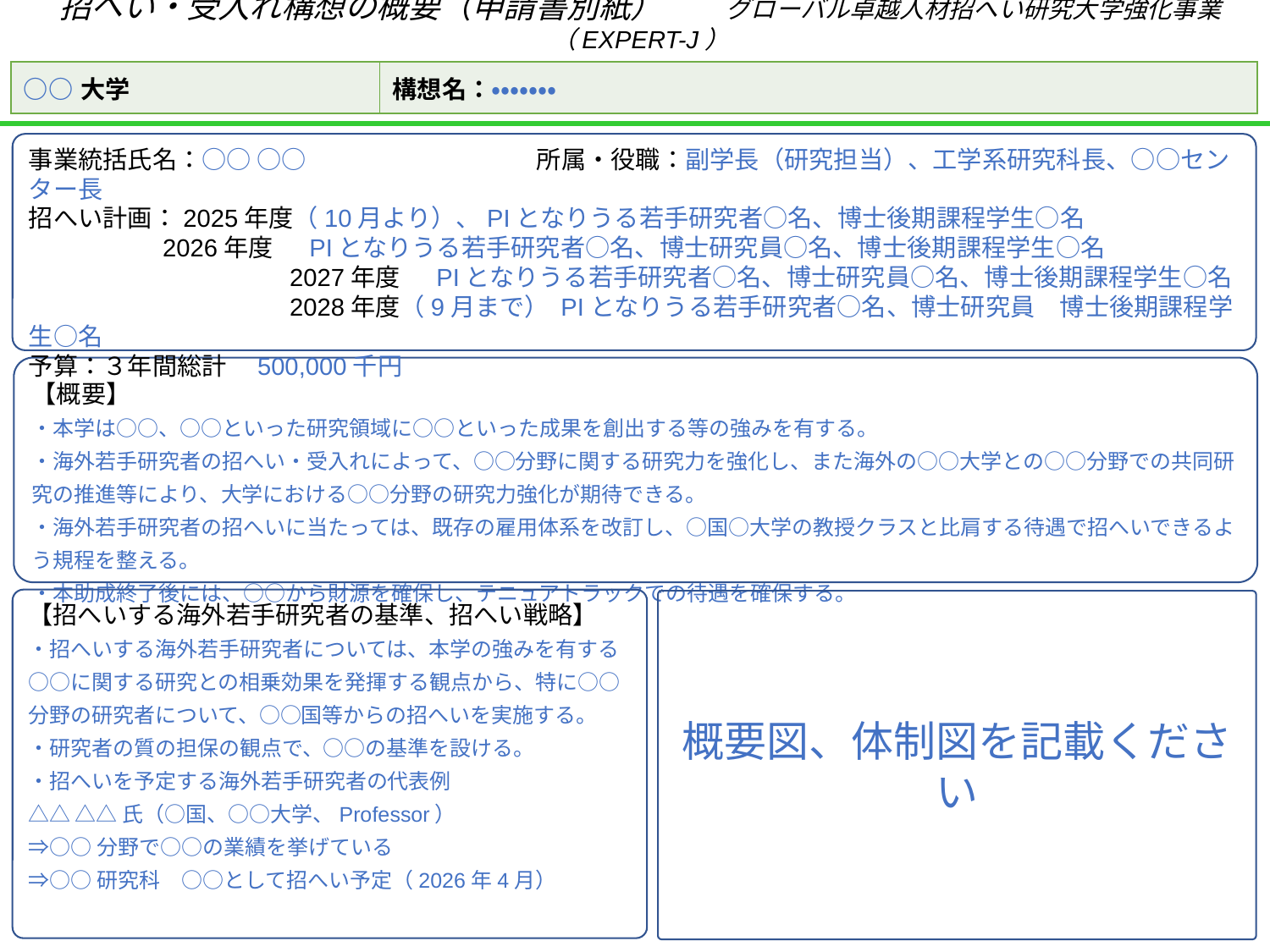

招へい・受入れ構想の概要（申請書別紙）　　グローバル卓越人材招へい研究大学強化事業（EXPERT-J）
本注釈も含めて青字は削除し、黒字で記載下さい。
大学名は法人格の記載は不要です。
フォントサイズ、行間等は例示の通りに記載してください。
提出時には申請書別紙のファイル名を、「○○大学_expertj.pptx」としてください。

| ○○大学 | 構想名：・・・・・・・ |
| --- | --- |
事業統括氏名：○○ ○○		所属・役職：副学長（研究担当）、工学系研究科長、○○センター長
招へい計画：2025年度（10月より）、PIとなりうる若手研究者○名、博士後期課程学生○名
 2026年度　 PIとなりうる若手研究者○名、博士研究員○名、博士後期課程学生○名
		 2027年度　 PIとなりうる若手研究者○名、博士研究員○名、博士後期課程学生○名
		 2028年度（9月まで） PIとなりうる若手研究者○名、博士研究員　博士後期課程学生○名
予算：３年間総計　500,000千円

【概要】
・本学は○○、○○といった研究領域に○○といった成果を創出する等の強みを有する。
・海外若手研究者の招へい・受入れによって、○○分野に関する研究力を強化し、また海外の○○大学との○○分野での共同研究の推進等により、大学における○○分野の研究力強化が期待できる。
・海外若手研究者の招へいに当たっては、既存の雇用体系を改訂し、○国○大学の教授クラスと比肩する待遇で招へいできるよう規程を整える。
・本助成終了後には、○○から財源を確保し、テニュアトラックでの待遇を確保する。
【招へいする海外若手研究者の基準、招へい戦略】
・招へいする海外若手研究者については、本学の強みを有する○○に関する研究との相乗効果を発揮する観点から、特に○○分野の研究者について、○○国等からの招へいを実施する。
・研究者の質の担保の観点で、○○の基準を設ける。
・招へいを予定する海外若手研究者の代表例
△△ △△氏（○国、○○大学、Professor）
⇒○○分野で○○の業績を挙げている
⇒○○研究科　○○として招へい予定（2026年4月）

概要図、体制図を記載ください